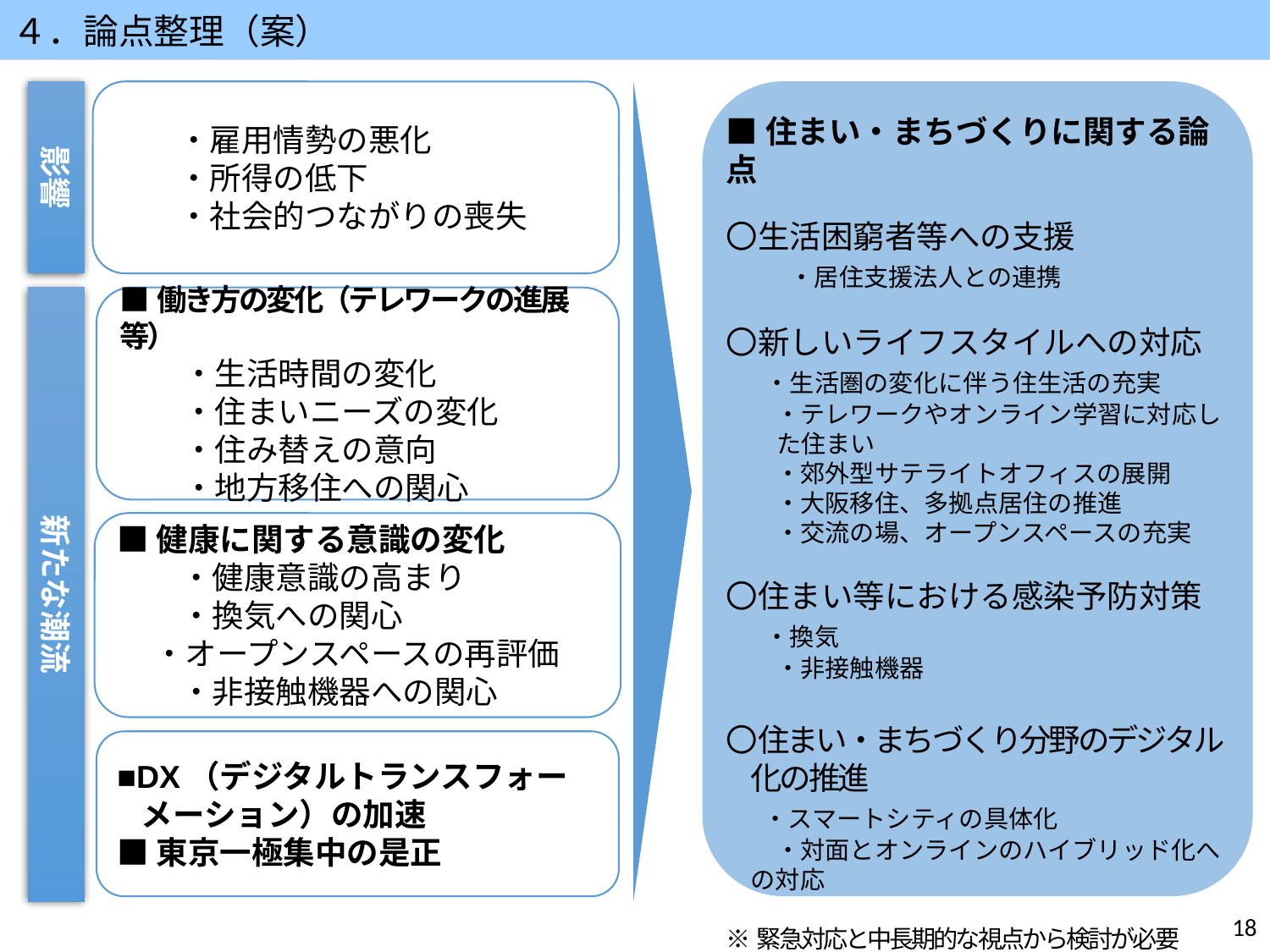

４．論点整理（案）
■住まい・まちづくりに関する論点

〇生活困窮者等への支援
　　・居住支援法人との連携

〇新しいライフスタイルへの対応
　 ・生活圏の変化に伴う住生活の充実
　　・テレワークやオンライン学習に対応した住まい
　　・郊外型サテライトオフィスの展開
　　・大阪移住、多拠点居住の推進
　　・交流の場、オープンスペースの充実

〇住まい等における感染予防対策
　 ・換気
　　・非接触機器

〇住まい・まちづくり分野のデジタル化の推進
　 ・スマートシティの具体化
　　・対面とオンラインのハイブリッド化への対応

※緊急対応と中長期的な視点から検討が必要

影響
　　・雇用情勢の悪化
　　・所得の低下
　　・社会的つながりの喪失
新たな潮流
■働き方の変化（テレワークの進展等）
　　・生活時間の変化
　　・住まいニーズの変化
　　・住み替えの意向
　　・地方移住への関心

■健康に関する意識の変化
　　・健康意識の高まり
　　・換気への関心
    ・オープンスペースの再評価
　　・非接触機器への関心
■DX（デジタルトランスフォーメーション）の加速
■東京一極集中の是正
18